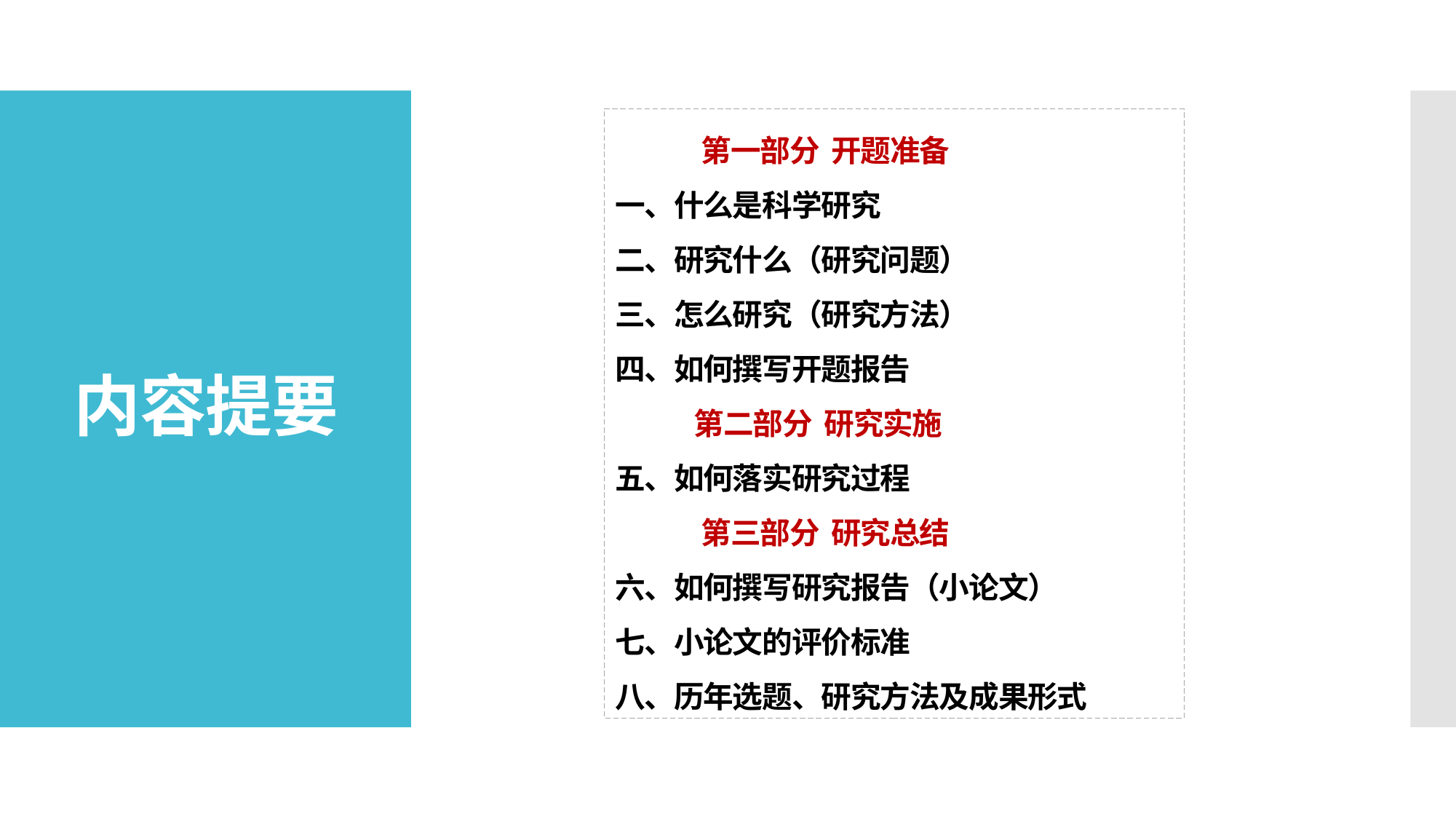

第一部分  开题准备
一、什么是科学研究
二、研究什么（研究问题）
三、怎么研究（研究方法）
四、如何撰写开题报告
             第二部分  研究实施
五、如何落实研究过程
             第三部分  研究总结
六、如何撰写研究报告（小论文）
七、小论文的评价标准
八、历年选题、研究方法及成果形式
# 内容提要